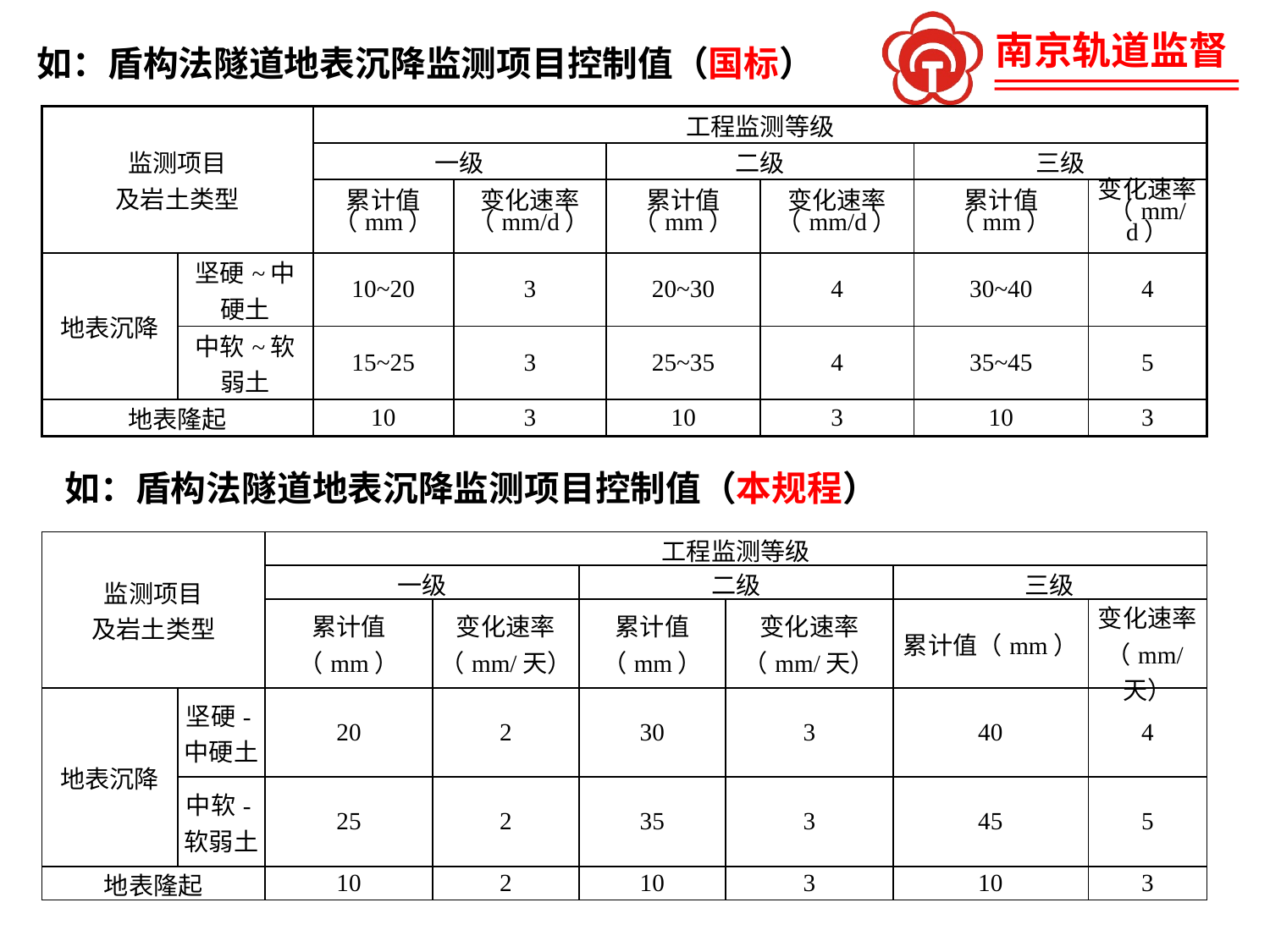

如：盾构法隧道地表沉降监测项目控制值（国标）
| 监测项目 及岩土类型 |  | 工程监测等级 |  |  |  |  |  |
| --- | --- | --- | --- | --- | --- | --- | --- |
|  |  | 一级 |  | 二级 |  | 三级 |  |
|  |  | 累计值（mm） | 变化速率（mm/d） | 累计值 （mm） | 变化速率（mm/d） | 累计值（mm） | 变化速率（mm/d） |
| 地表沉降 | 坚硬~中硬土 | 10~20 | 3 | 20~30 | 4 | 30~40 | 4 |
|  | 中软~软弱土 | 15~25 | 3 | 25~35 | 4 | 35~45 | 5 |
| 地表隆起 |  | 10 | 3 | 10 | 3 | 10 | 3 |
如：盾构法隧道地表沉降监测项目控制值（本规程）
| 监测项目 及岩土类型 |  | 工程监测等级 |  |  |  |  |  |
| --- | --- | --- | --- | --- | --- | --- | --- |
|  |  | 一级 |  | 二级 |  | 三级 |  |
|  |  | 累计值（mm） | 变化速率（mm/天） | 累计值 （mm） | 变化速率（mm/天） | 累计值（mm） | 变化速率（mm/天） |
| 地表沉降 | 坚硬-中硬土 | 20 | 2 | 30 | 3 | 40 | 4 |
|  | 中软-软弱土 | 25 | 2 | 35 | 3 | 45 | 5 |
| 地表隆起 |  | 10 | 2 | 10 | 3 | 10 | 3 |